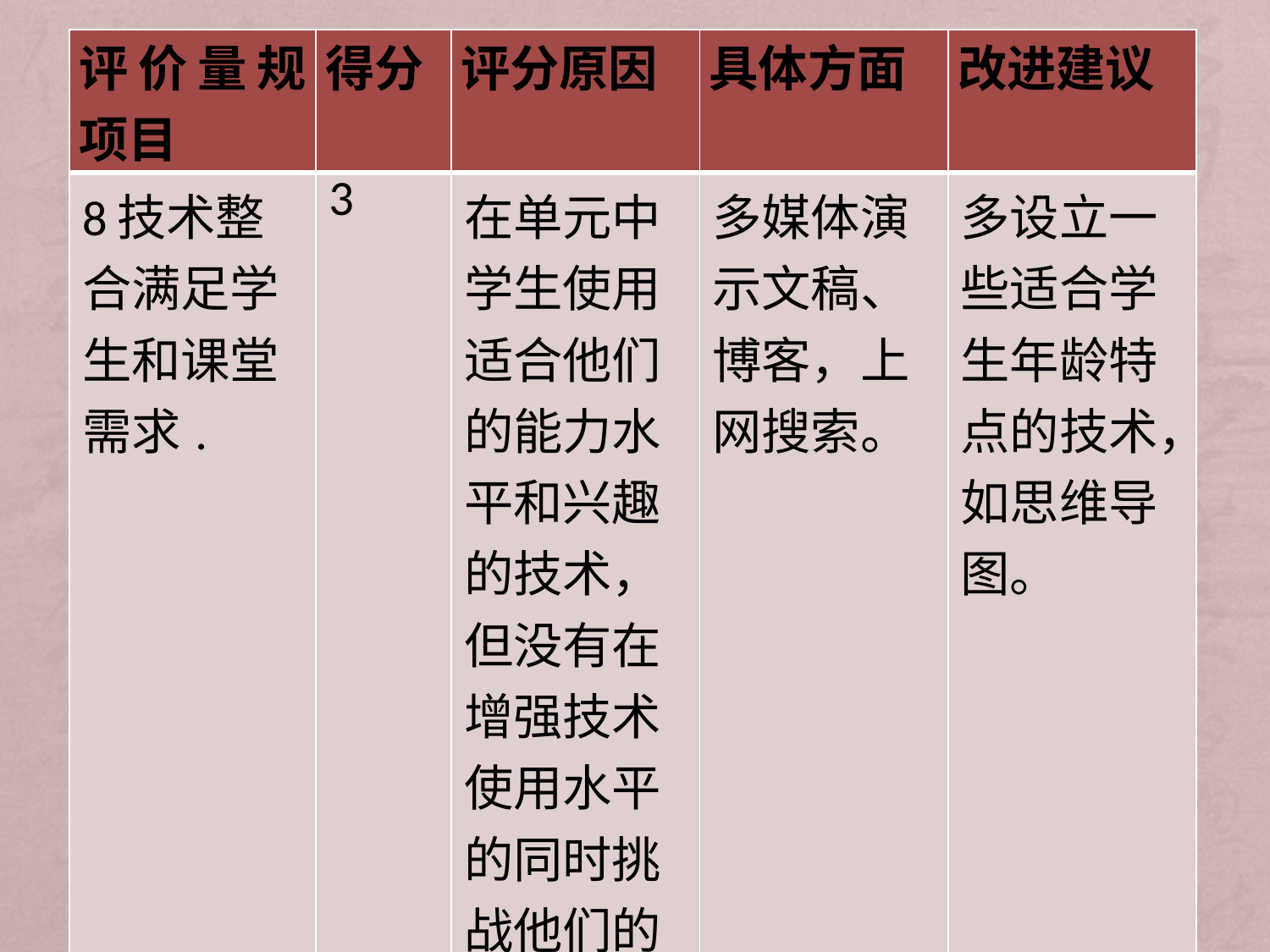

| 评价量规项目 | 得分 | 评分原因 | 具体方面 | 改进建议 |
| --- | --- | --- | --- | --- |
| 8技术整合满足学生和课堂需求. | 3 | 在单元中学生使用适合他们的能力水平和兴趣的技术，但没有在增强技术使用水平的同时挑战他们的技能。 | 多媒体演示文稿、博客，上网搜索。 | 多设立一些适合学生年龄特点的技术，如思维导图。 |
#